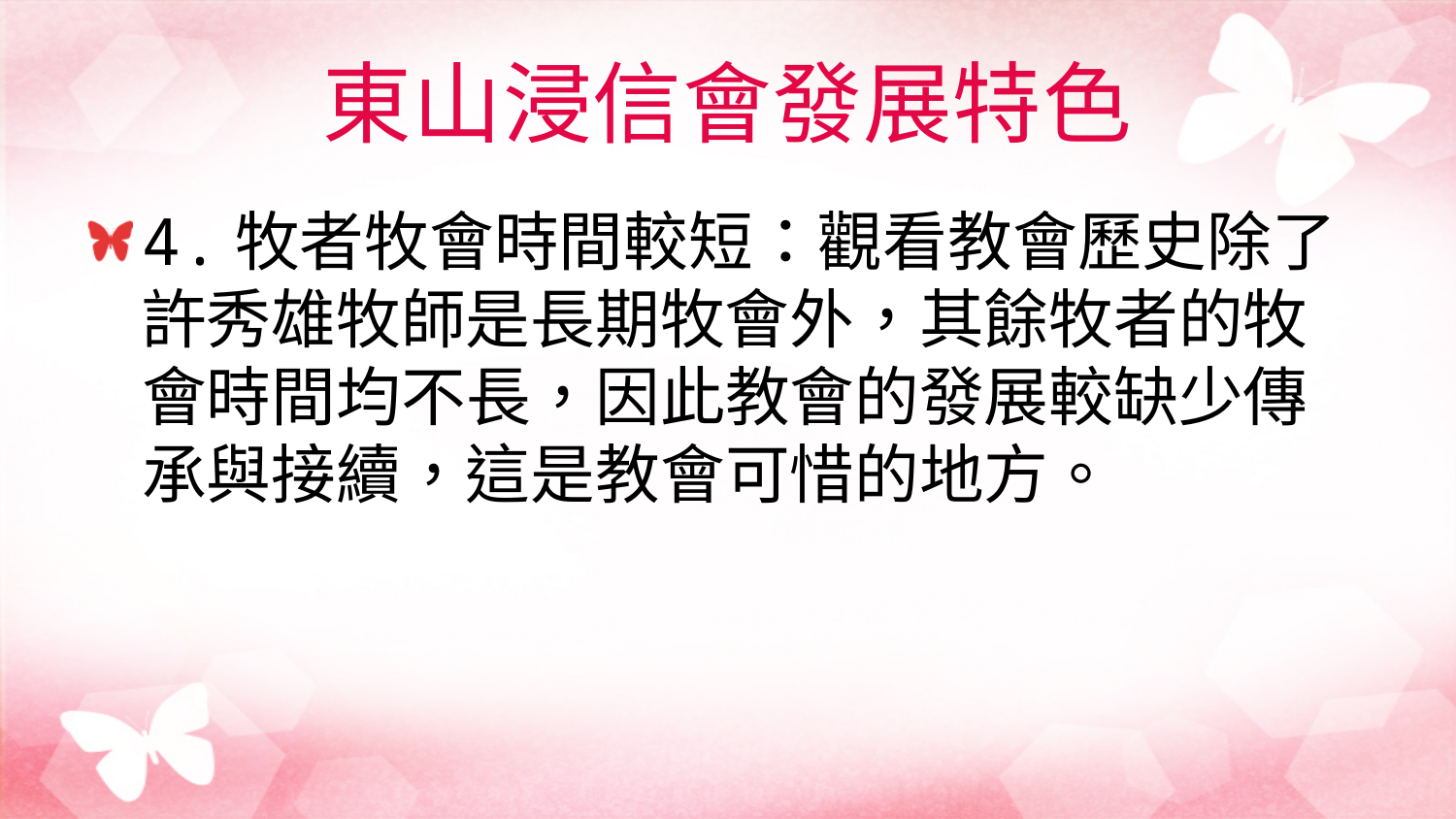

# 東山浸信會發展特色
4.牧者牧會時間較短：觀看教會歷史除了許秀雄牧師是長期牧會外，其餘牧者的牧會時間均不長，因此教會的發展較缺少傳承與接續，這是教會可惜的地方。